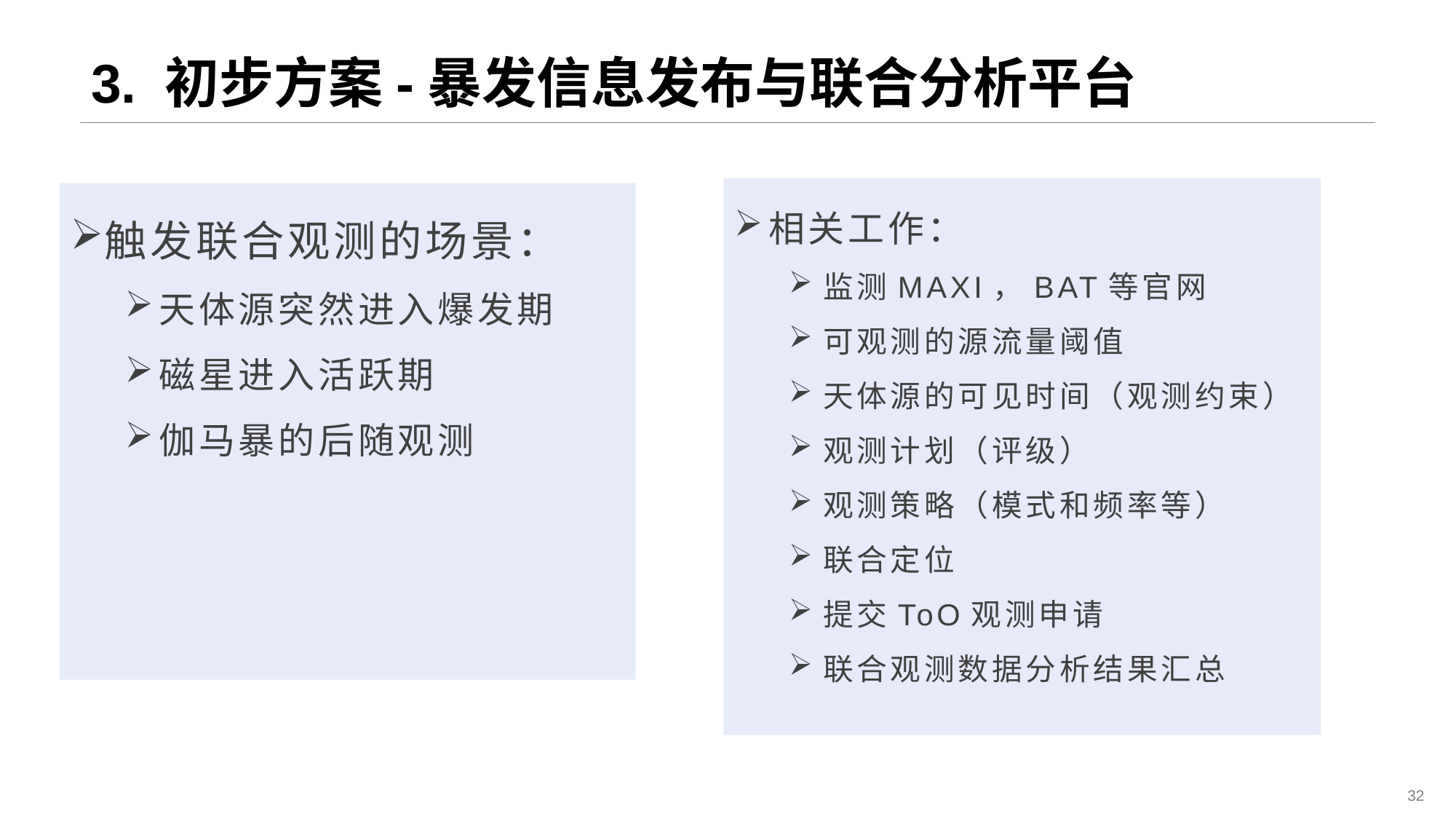

# 3. 初步方案-暴发信息发布与联合分析平台
相关工作：
监测MAXI，BAT等官网
可观测的源流量阈值
天体源的可见时间（观测约束）
观测计划（评级）
观测策略（模式和频率等）
联合定位
提交ToO观测申请
联合观测数据分析结果汇总

触发联合观测的场景：
天体源突然进入爆发期
磁星进入活跃期
伽马暴的后随观测

32